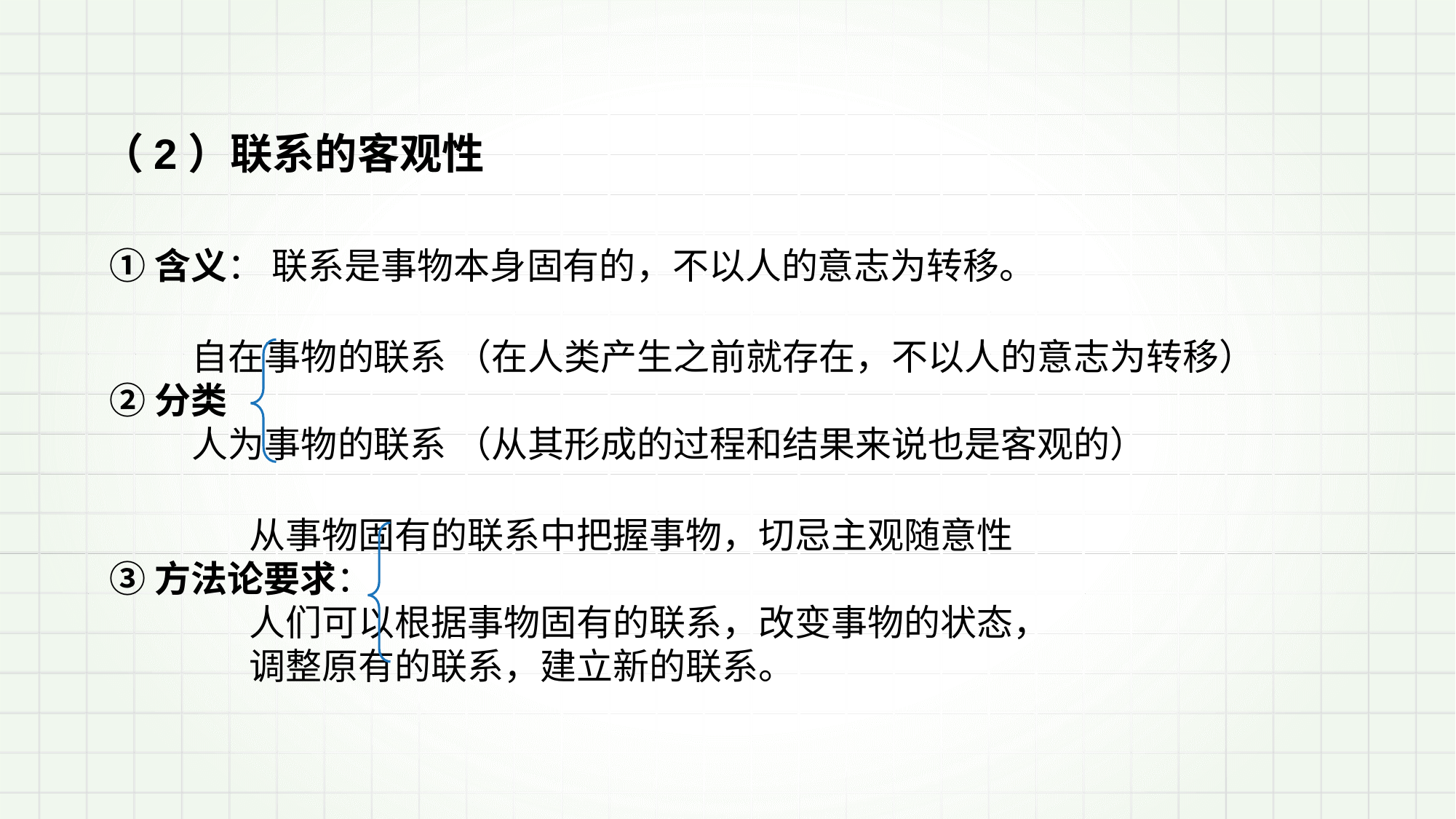

（2）联系的客观性

 ①含义： 联系是事物本身固有的，不以人的意志为转移。

          自在事物的联系 （在人类产生之前就存在，不以人的意志为转移）
 ②分类
          人为事物的联系 （从其形成的过程和结果来说也是客观的）

                 从事物固有的联系中把握事物，切忌主观随意性
 ③方法论要求：
                 人们可以根据事物固有的联系，改变事物的状态，
                 调整原有的联系，建立新的联系。